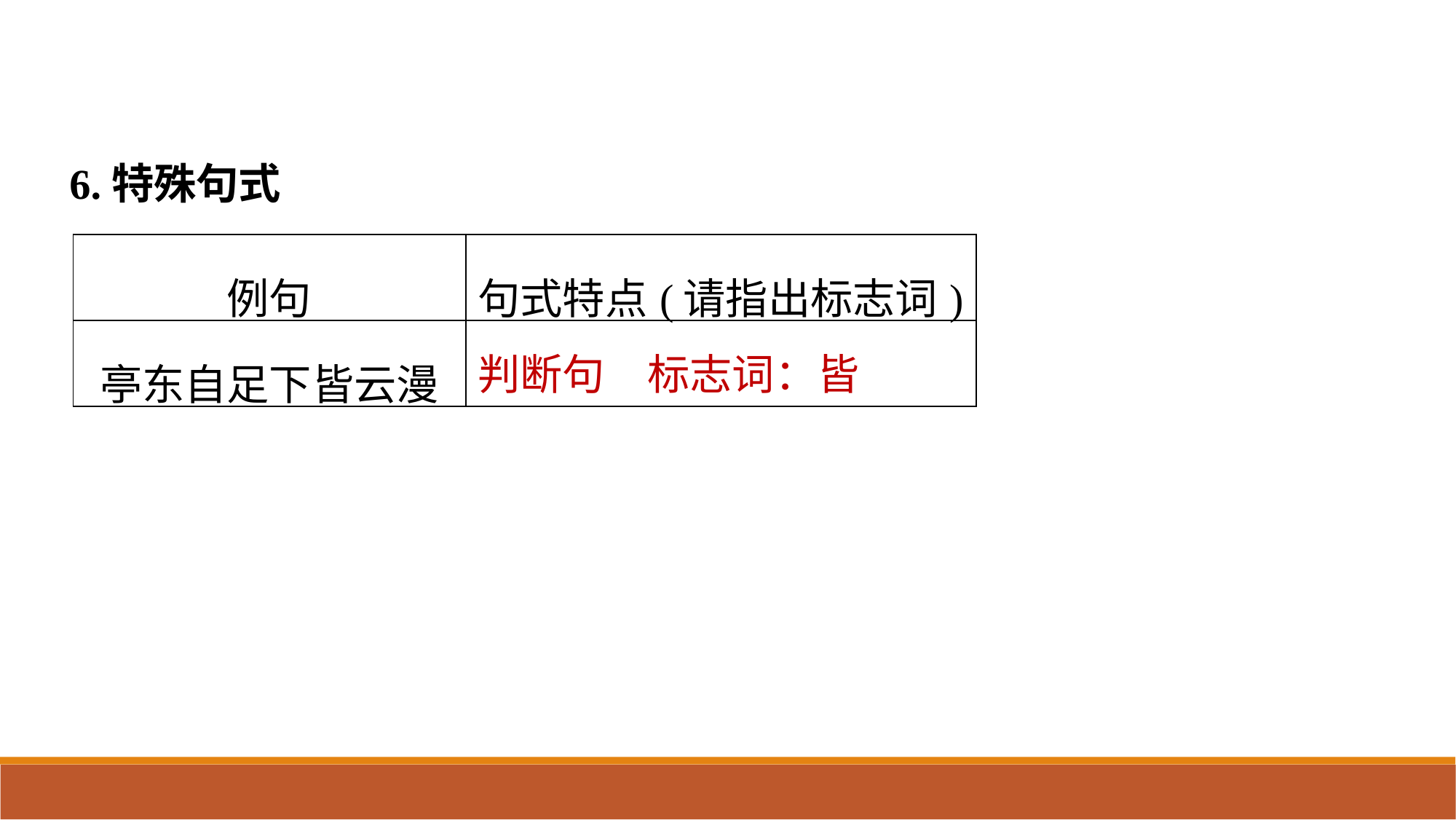

6.特殊句式
| 例句 | 句式特点(请指出标志词) |
| --- | --- |
| 亭东自足下皆云漫 |  |
判断句　标志词：皆